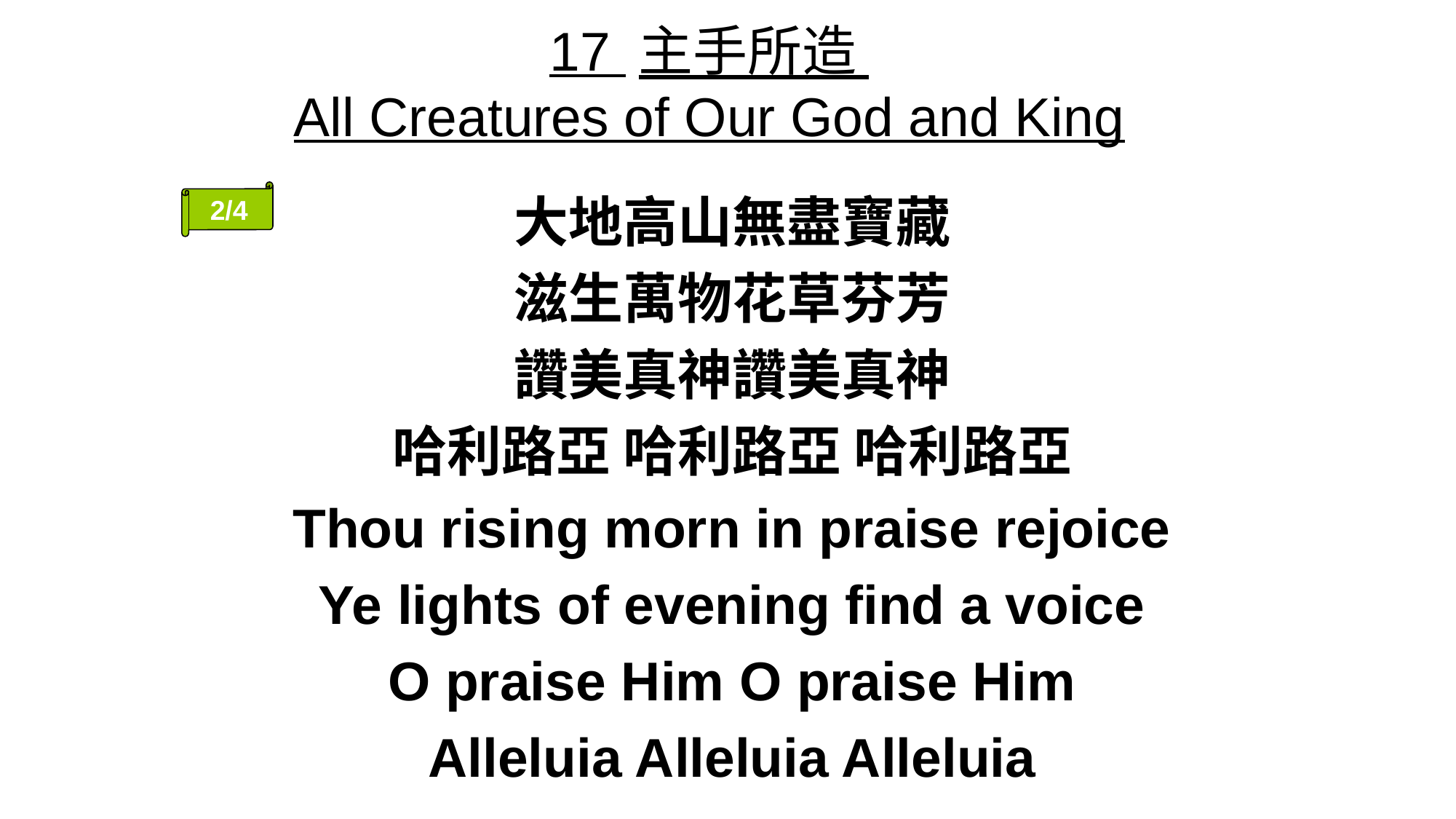

# 17 主手所造 All Creatures of Our God and King
2/4
大地高山無盡寶藏
滋生萬物花草芬芳
讚美真神讚美真神
哈利路亞 哈利路亞 哈利路亞
Thou rising morn in praise rejoice
Ye lights of evening find a voice
O praise Him O praise Him
Alleluia Alleluia Alleluia